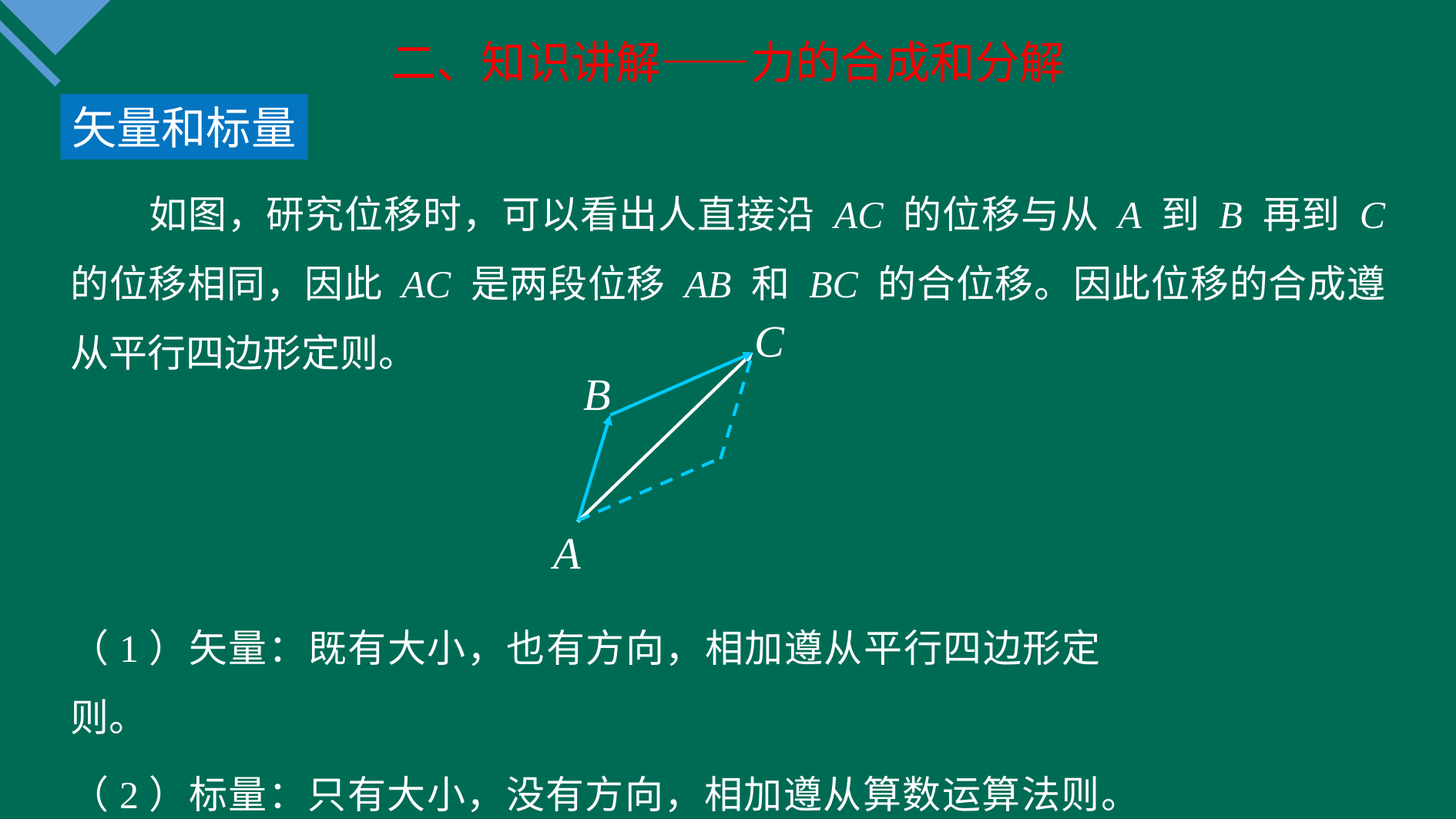

二、知识讲解——力的合成和分解
矢量和标量
　　如图，研究位移时，可以看出人直接沿 AC 的位移与从 A 到 B 再到 C 的位移相同，因此 AC 是两段位移 AB 和 BC 的合位移。因此位移的合成遵从平行四边形定则。
C
B
A
（1）矢量：既有大小，也有方向，相加遵从平行四边形定则。
（2）标量：只有大小，没有方向，相加遵从算数运算法则。